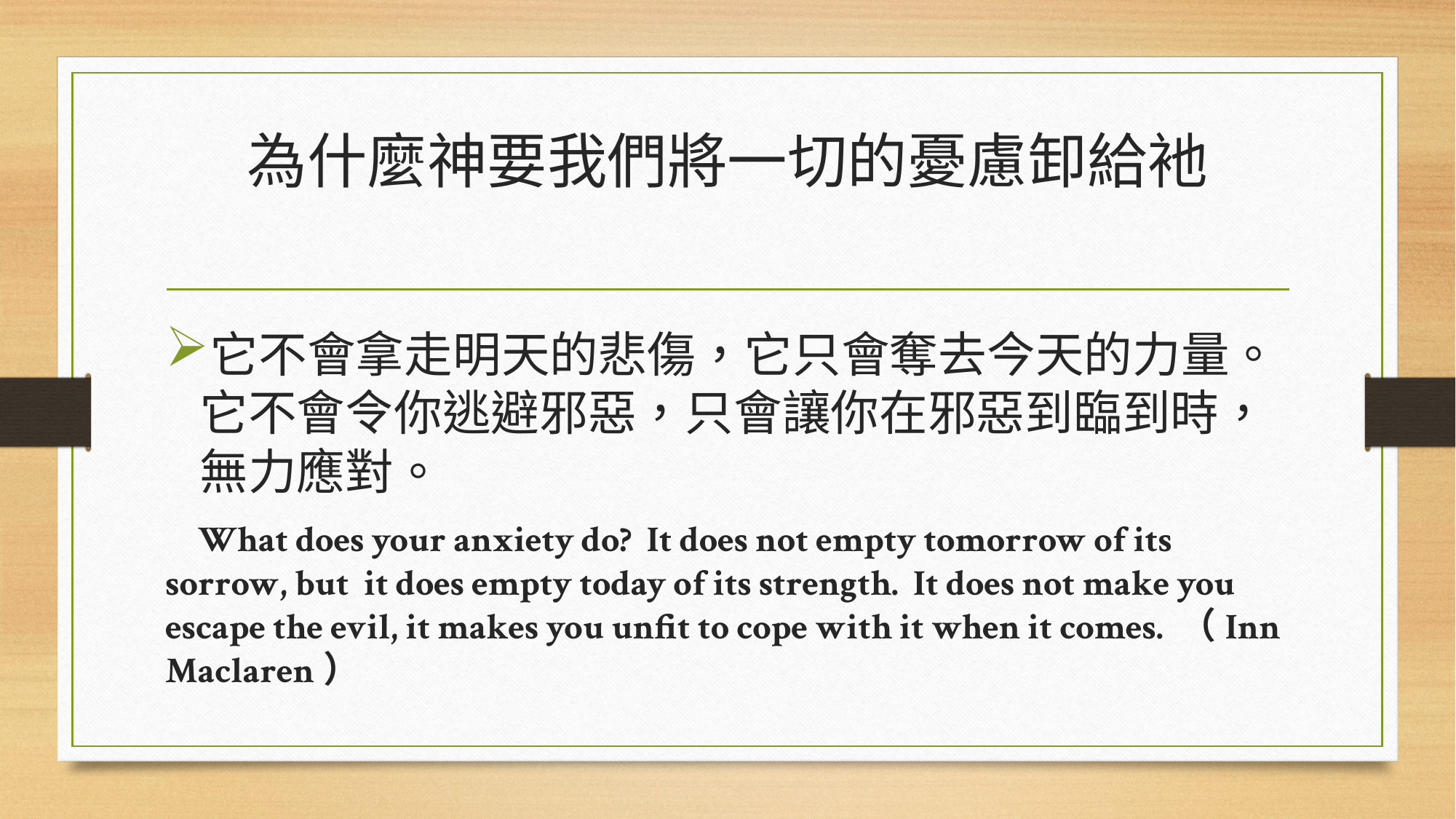

# 為什麼神要我們將一切的憂慮卸給衪
它不會拿走明天的悲傷，它只會奪去今天的力量。  它不會令你逃避邪惡，只會讓你在邪惡到臨到時，無力應對。
    What does your anxiety do?  It does not empty tomorrow of its sorrow, but  it does empty today of its strength.  It does not make you escape the evil, it makes you unfit to cope with it when it comes. （Inn Maclaren）